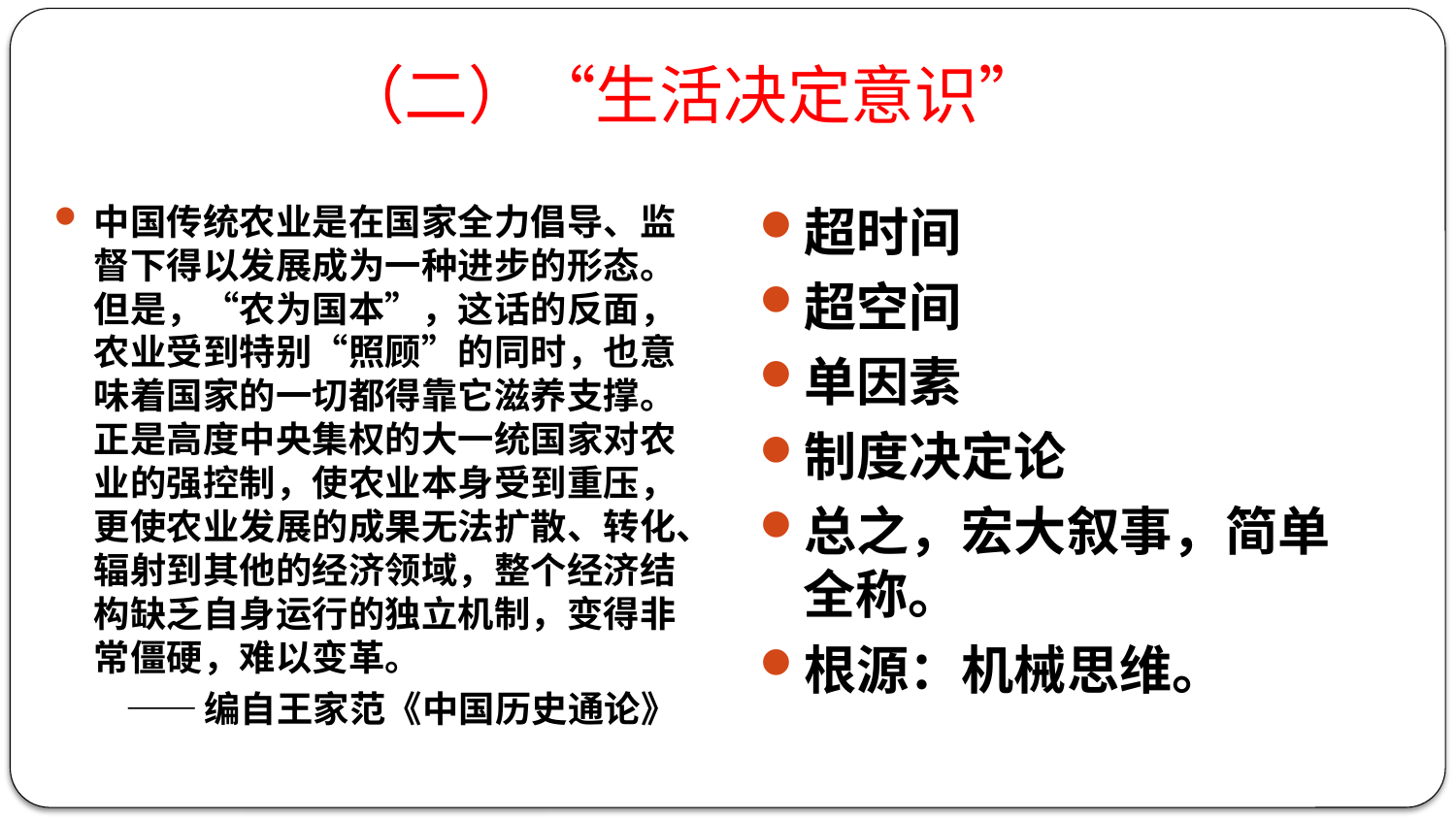

（二）“生活决定意识”
中国传统农业是在国家全力倡导、监督下得以发展成为一种进步的形态。但是，“农为国本”，这话的反面，农业受到特别“照顾”的同时，也意味着国家的一切都得靠它滋养支撑。正是高度中央集权的大一统国家对农业的强控制，使农业本身受到重压，更使农业发展的成果无法扩散、转化、辐射到其他的经济领域，整个经济结构缺乏自身运行的独立机制，变得非常僵硬，难以变革。
——编自王家范《中国历史通论》
超时间
超空间
单因素
制度决定论
总之，宏大叙事，简单全称。
根源：机械思维。